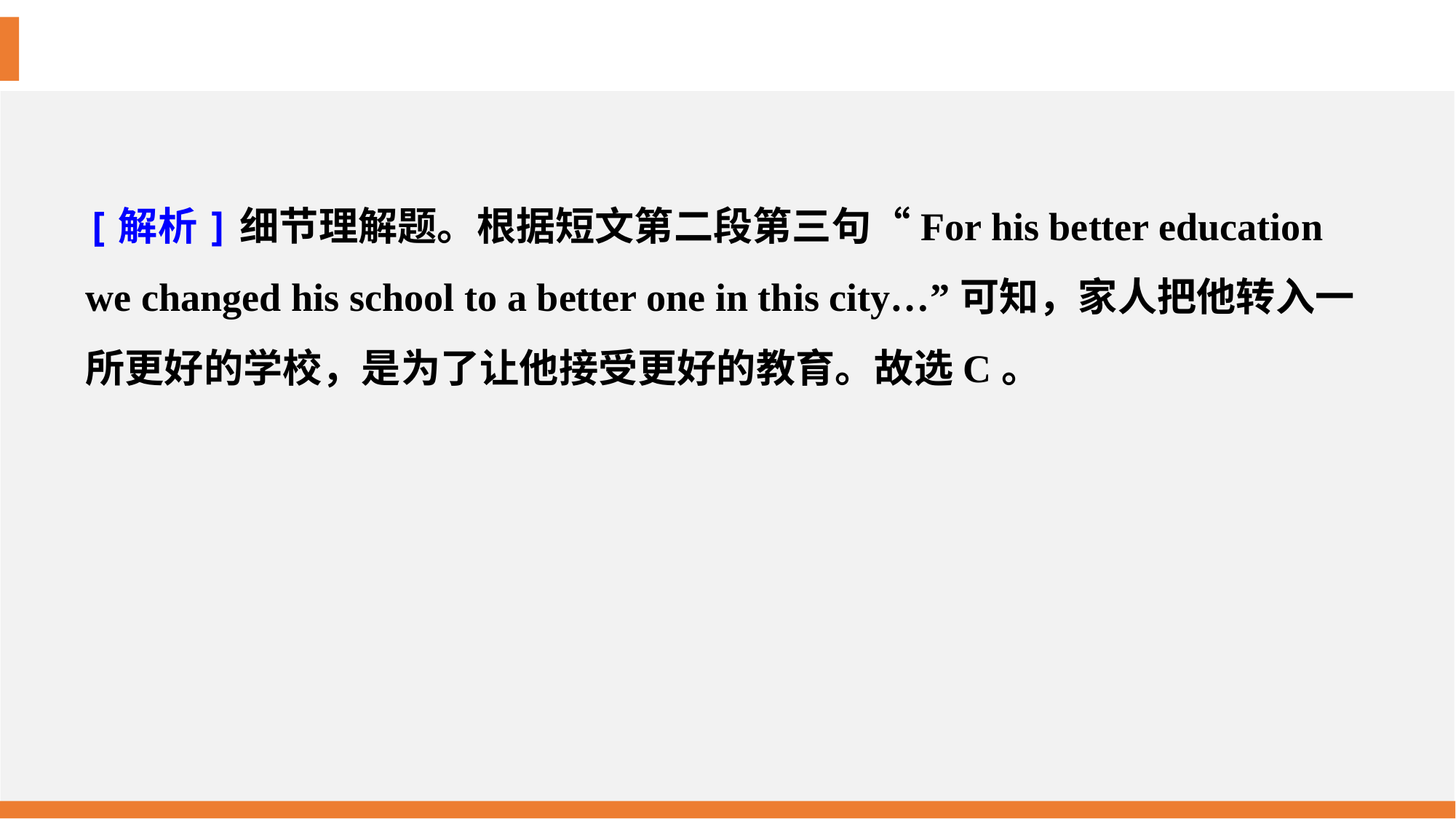

[解析]细节理解题。根据短文第二段第三句“For his better education we changed his school to a better one in this city…”可知，家人把他转入一所更好的学校，是为了让他接受更好的教育。故选C。